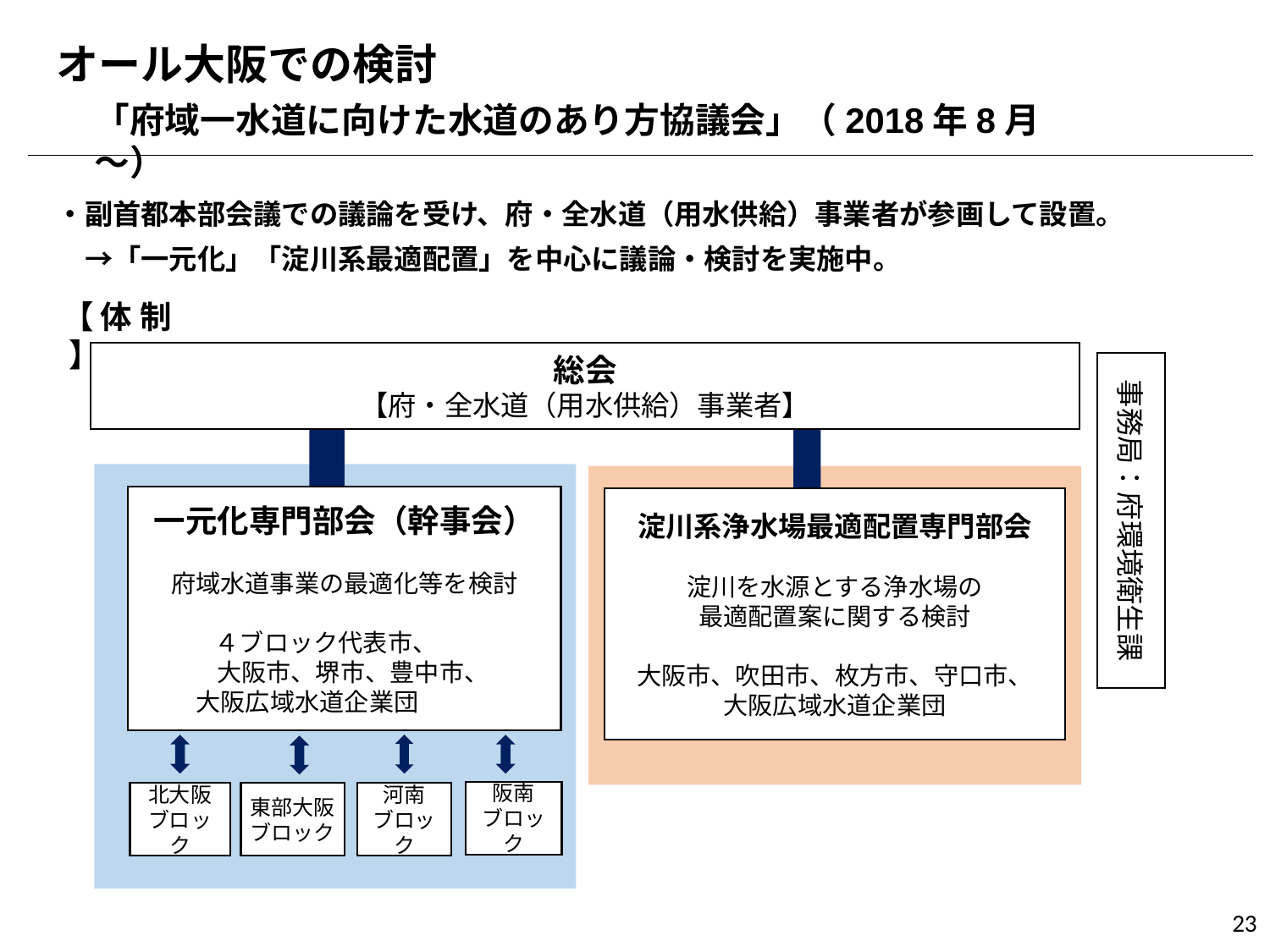

オール大阪での検討
「府域一水道に向けた水道のあり方協議会」（2018年8月～）
・副首都本部会議での議論を受け、府・全水道（用水供給）事業者が参画して設置。
　→「一元化」「淀川系最適配置」を中心に議論・検討を実施中。
【 体 制 】
総会
【府・全水道（用水供給）事業者】
事務局：府環境衛生課

一元化専門部会（幹事会）

府域水道事業の最適化等を検討

　　　４ブロック代表市、
  大阪市、堺市、豊中市、
         大阪広域水道企業団
淀川系浄水場最適配置専門部会

淀川を水源とする浄水場の
最適配置案に関する検討

大阪市、吹田市、枚方市、守口市、
大阪広域水道企業団

阪南
ブロック
北大阪
ブロック
東部大阪
ブロック
河南
ブロック
23